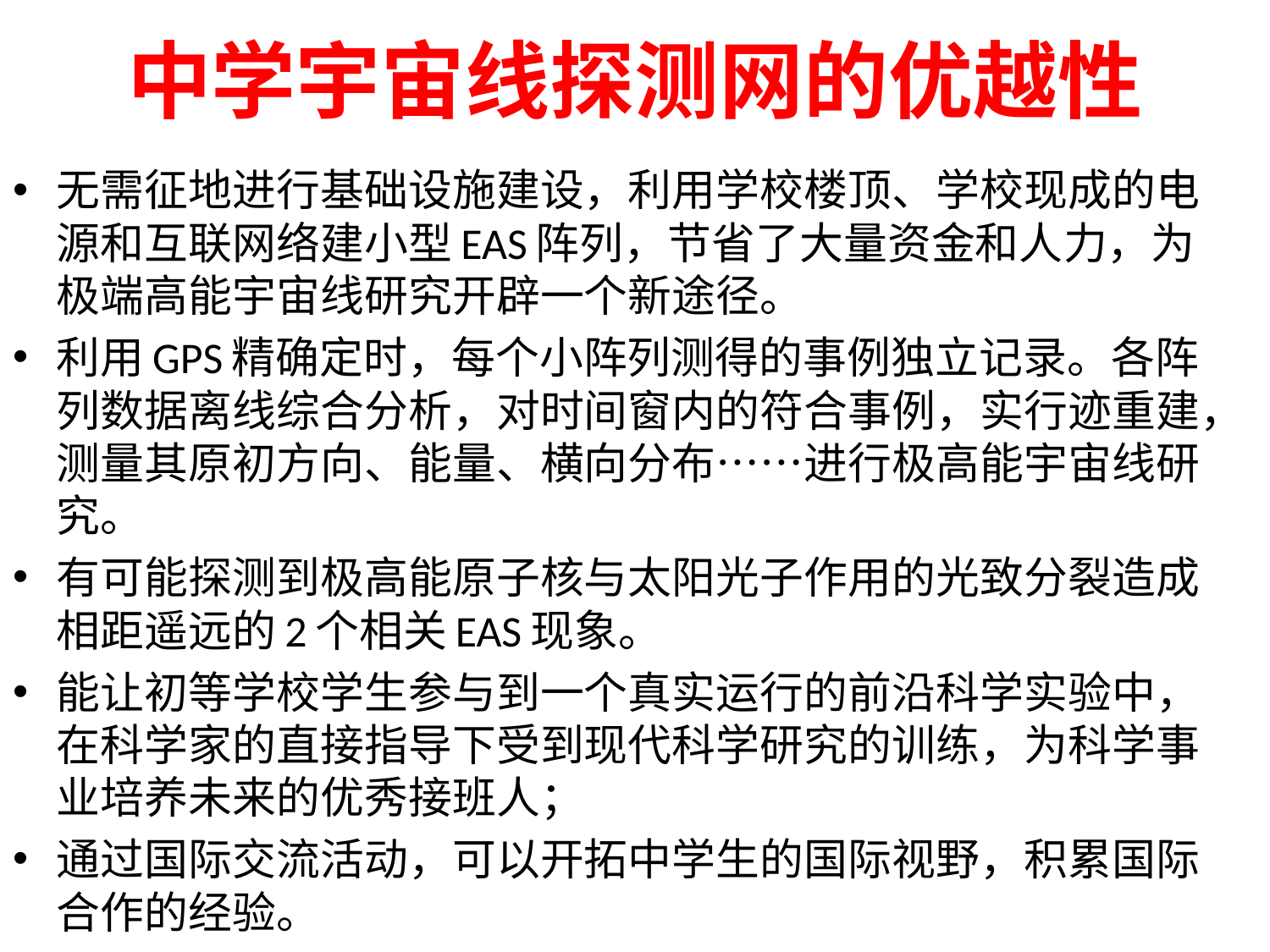

# 中学宇宙线探测网的优越性
无需征地进行基础设施建设，利用学校楼顶、学校现成的电源和互联网络建小型EAS阵列，节省了大量资金和人力，为极端高能宇宙线研究开辟一个新途径。
利用GPS精确定时，每个小阵列测得的事例独立记录。各阵列数据离线综合分析，对时间窗内的符合事例，实行迹重建，测量其原初方向、能量、横向分布……进行极高能宇宙线研究。
有可能探测到极高能原子核与太阳光子作用的光致分裂造成相距遥远的2个相关EAS现象。
能让初等学校学生参与到一个真实运行的前沿科学实验中，在科学家的直接指导下受到现代科学研究的训练，为科学事业培养未来的优秀接班人；
通过国际交流活动，可以开拓中学生的国际视野，积累国际合作的经验。